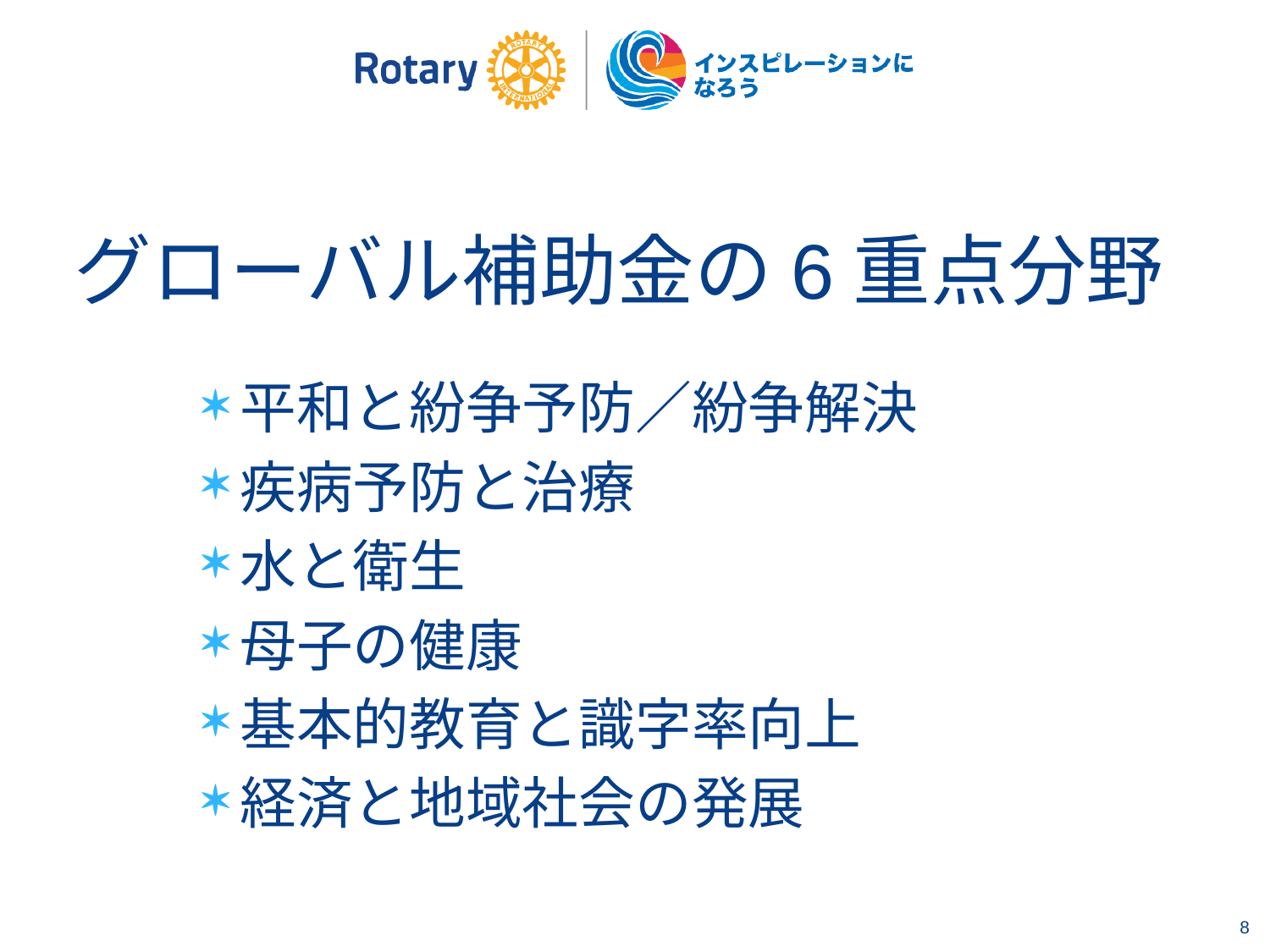

グローバル補助金の6重点分野
平和と紛争予防／紛争解決
疾病予防と治療
水と衛生
母子の健康
基本的教育と識字率向上
経済と地域社会の発展
8